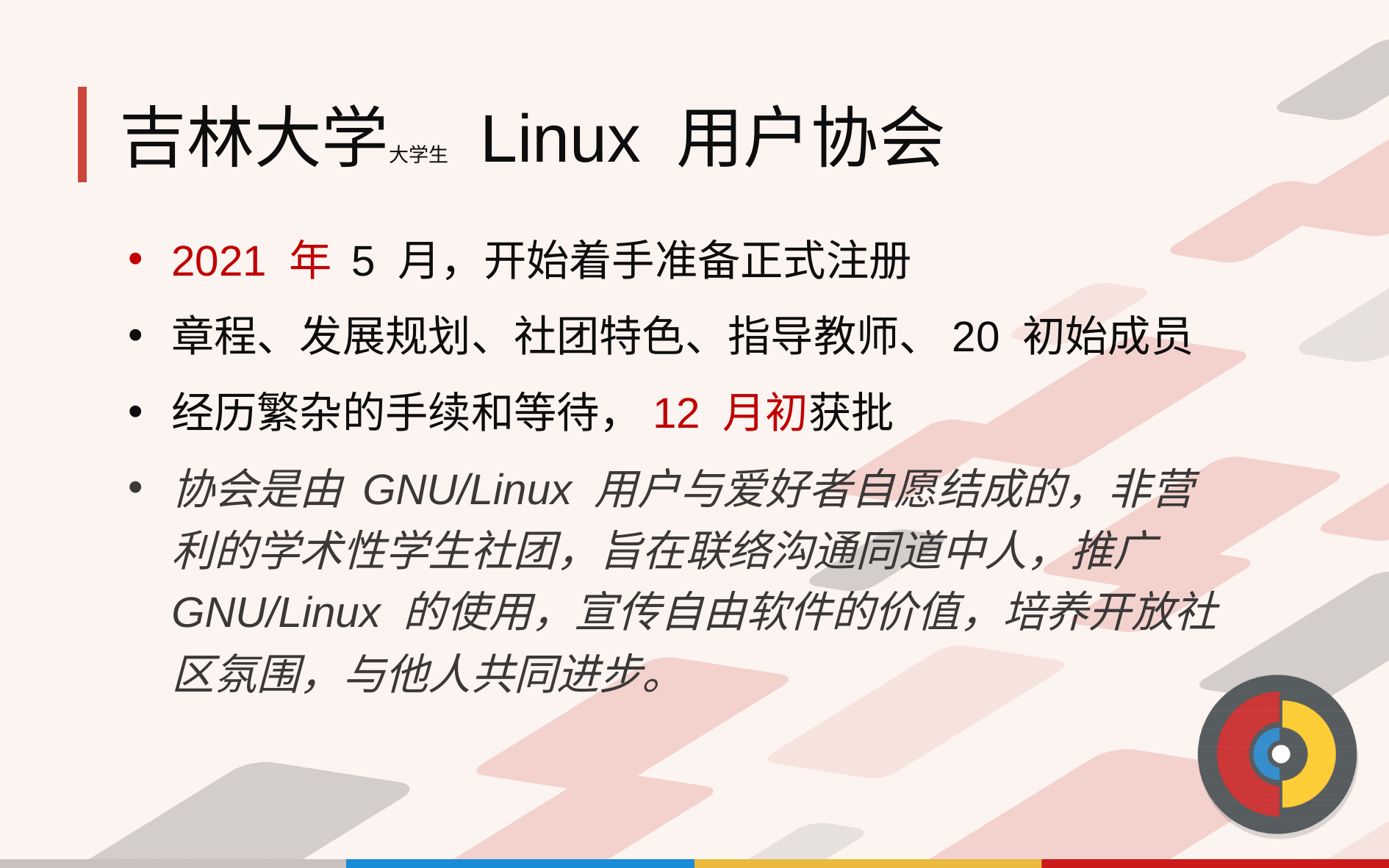

# 吉林大学大学生 Linux 用户协会
2021 年 5 月，开始着手准备正式注册
章程、发展规划、社团特色、指导教师、20 初始成员
经历繁杂的手续和等待，12 月初获批
协会是由 GNU/Linux 用户与爱好者自愿结成的，非营利的学术性学生社团，旨在联络沟通同道中人，推广 GNU/Linux 的使用，宣传自由软件的价值，培养开放社区氛围，与他人共同进步。